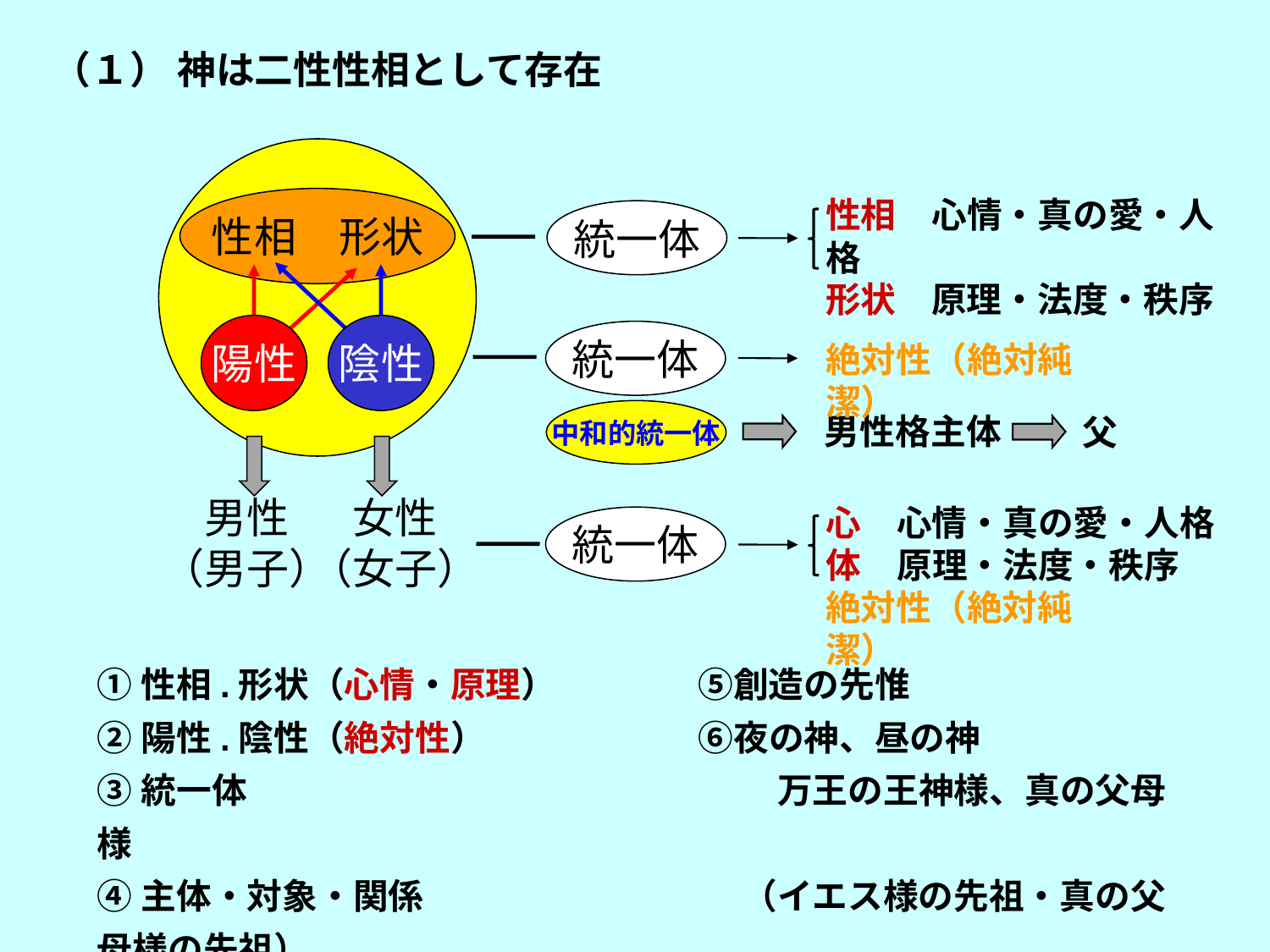

（１） 神は二性性相として存在

性相　心情・真の愛・人格
形状　原理・法度・秩序
性相　形状
統一体

陽性
陰性
統一体
絶対性（絶対純潔）

中和的統一体
男性格主体
父

男性
（男子）
女性
（女子）
心　心情・真の愛・人格
体　原理・法度・秩序
統一体

絶対性（絶対純潔）
①性相.形状（心情・原理）　　　　➄創造の先惟
②陽性.陰性（絶対性）　　　　　　⑥夜の神、昼の神
③統一体　　　　　　　　　　　　　　　万王の王神様、真の父母様
④主体・対象・関係　　　　　　　　　（イエス様の先祖・真の父母様の先祖）